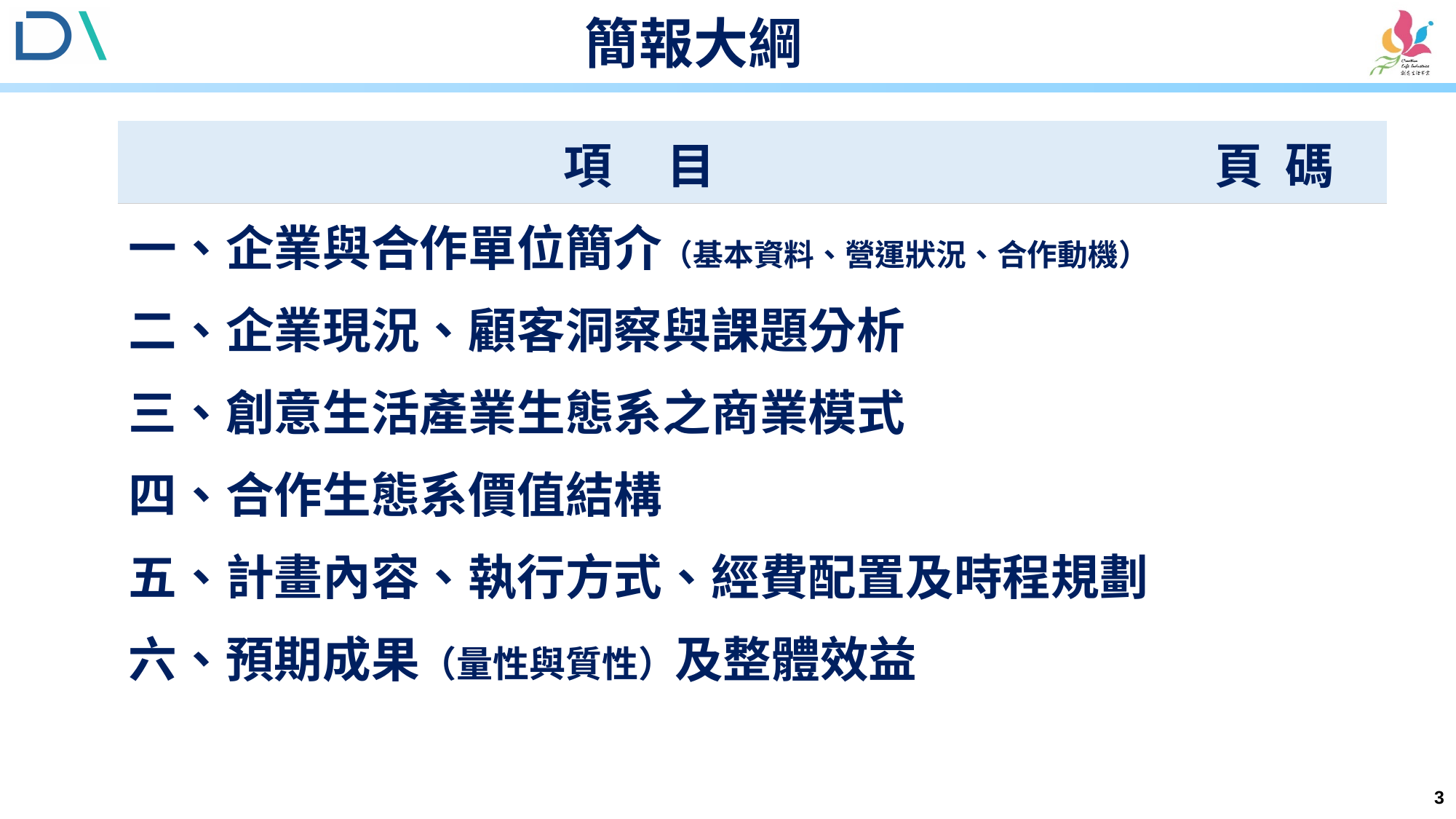

# 簡報大綱

| 項 目 | 頁 碼 |
| --- | --- |
| 一、企業與合作單位簡介（基本資料、營運狀況、合作動機） |  |
| 二、企業現況、顧客洞察與課題分析 |  |
| 三、創意生活產業生態系之商業模式 |  |
| 四、合作生態系價值結構 |  |
| 五、計畫內容、執行方式、經費配置及時程規劃 |  |
| 六、預期成果（量性與質性）及整體效益 |  |
3